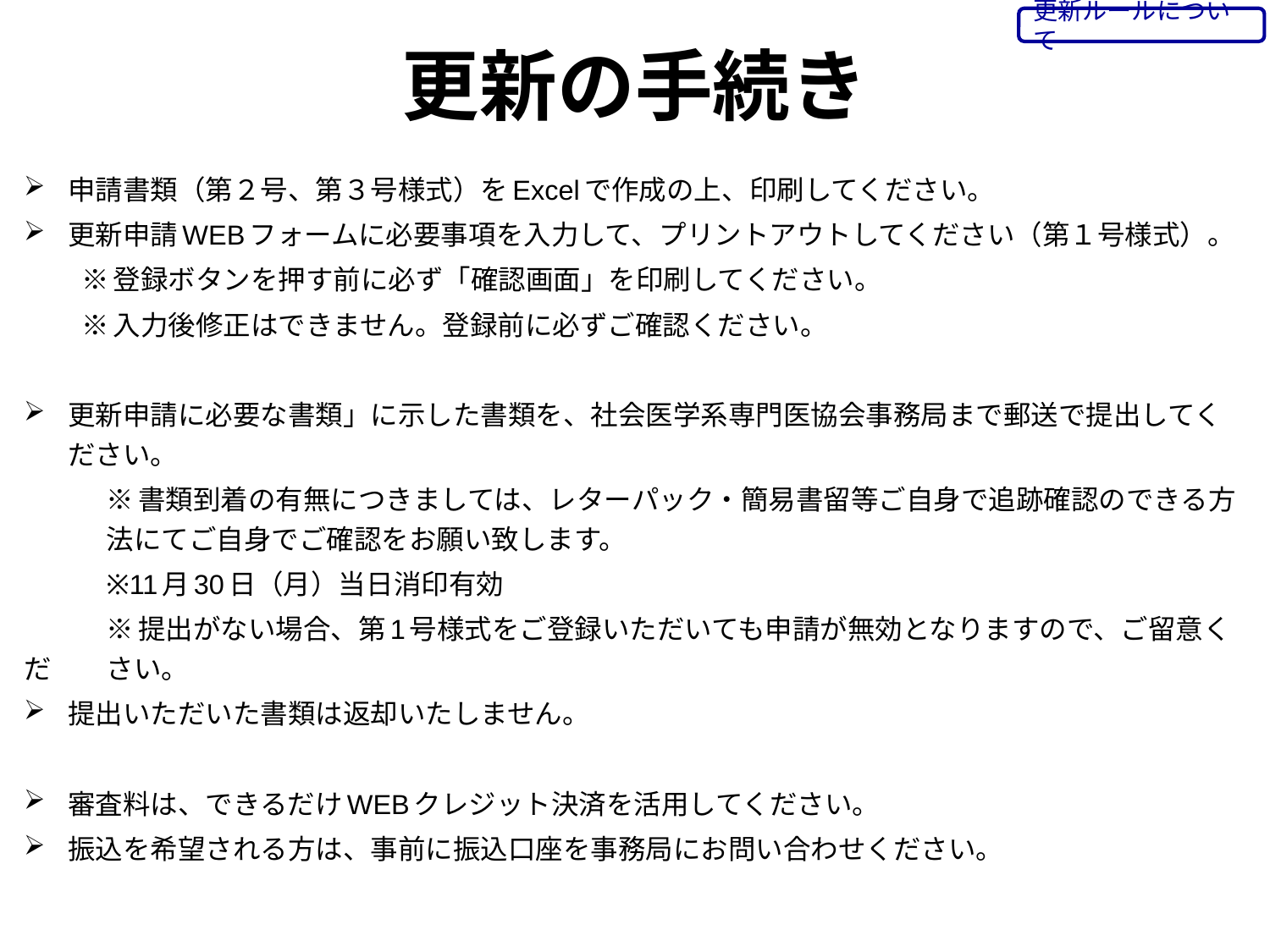

更新ルールについて
# 更新の手続き
申請書類（第２号、第３号様式）をExcelで作成の上、印刷してください。
更新申請WEBフォームに必要事項を入力して、プリントアウトしてください（第１号様式）。
※登録ボタンを押す前に必ず「確認画面」を印刷してください。
※入力後修正はできません。登録前に必ずご確認ください。

更新申請に必要な書類」に示した書類を、社会医学系専門医協会事務局まで郵送で提出してください。
	※書類到着の有無につきましては、レターパック・簡易書留等ご自身で追跡確認のできる方	法にてご自身でご確認をお願い致します。
	※11月30日（月）当日消印有効
	※提出がない場合、第1号様式をご登録いただいても申請が無効となりますので、ご留意くだ	さい。
提出いただいた書類は返却いたしません。

審査料は、できるだけWEBクレジット決済を活用してください。
振込を希望される方は、事前に振込口座を事務局にお問い合わせください。